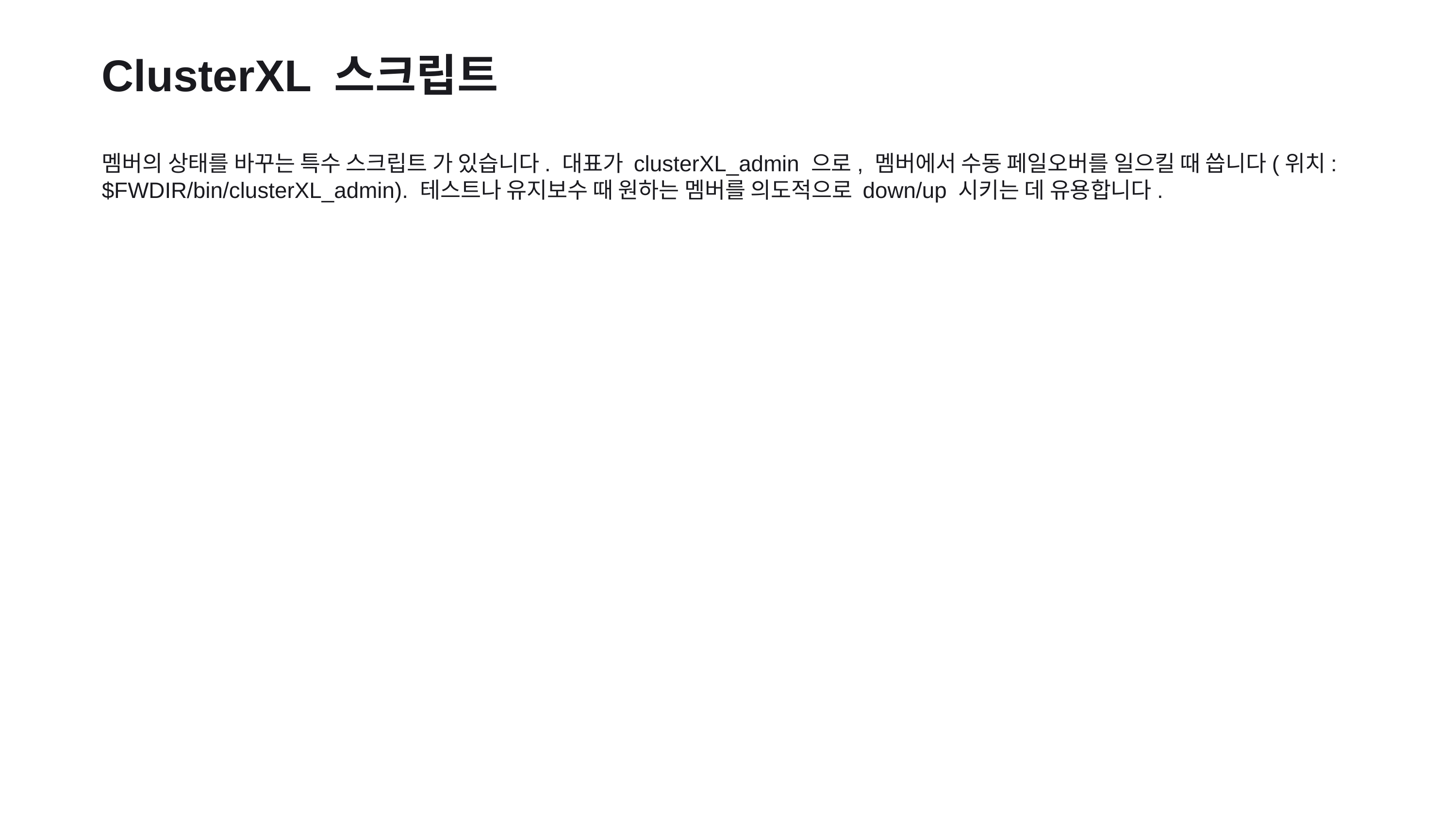

ClusterXL 스크립트
멤버의 상태를 바꾸는 특수 스크립트 가 있습니다. 대표가 clusterXL_admin 으로, 멤버에서 수동 페일오버를 일으킬 때 씁니다(위치: $FWDIR/bin/clusterXL_admin). 테스트나 유지보수 때 원하는 멤버를 의도적으로 down/up 시키는 데 유용합니다.